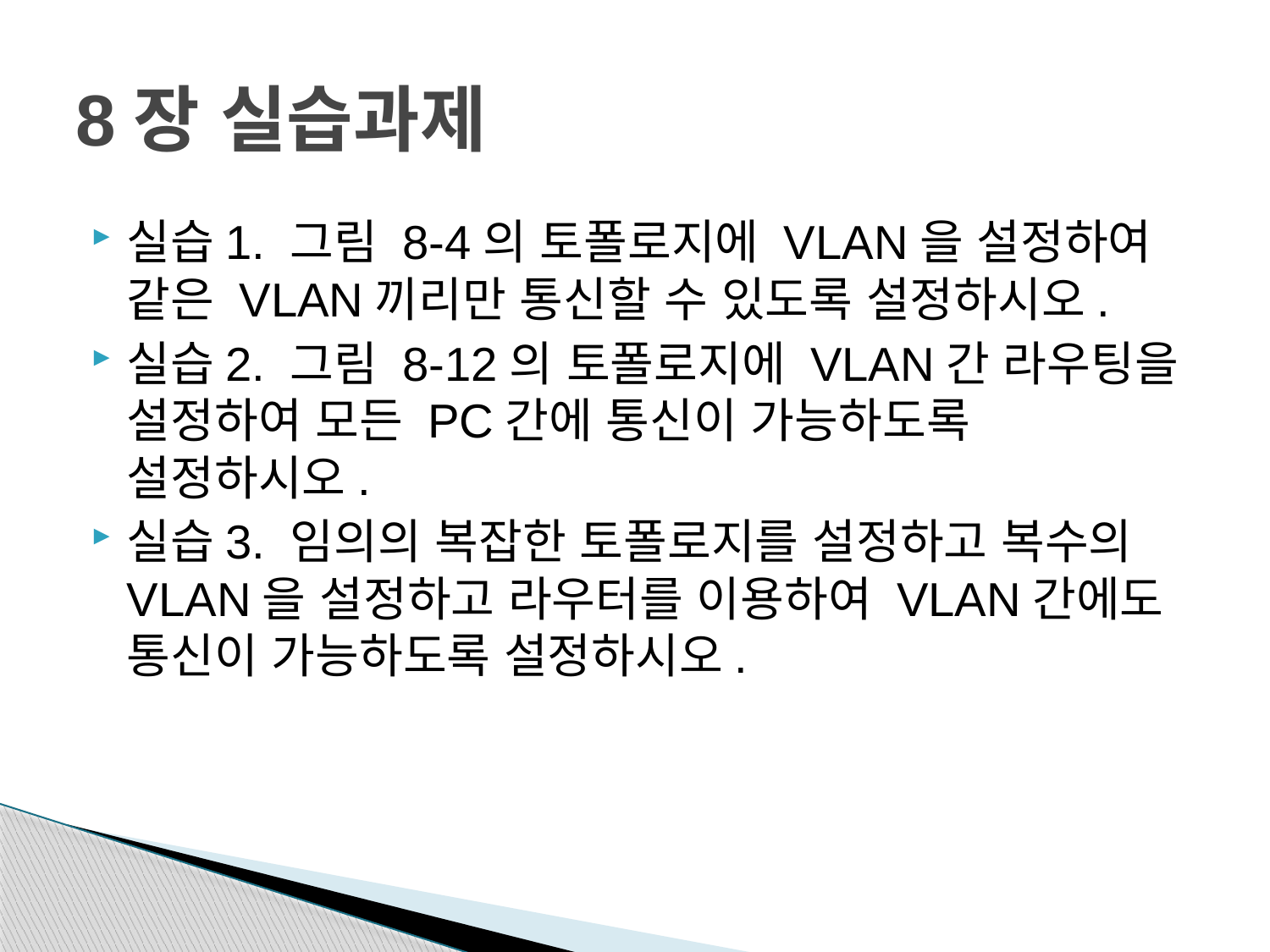

# 8장 실습과제
실습1. 그림 8-4의 토폴로지에 VLAN을 설정하여 같은 VLAN끼리만 통신할 수 있도록 설정하시오.
실습2. 그림 8-12의 토폴로지에 VLAN간 라우팅을 설정하여 모든 PC간에 통신이 가능하도록 설정하시오.
실습3. 임의의 복잡한 토폴로지를 설정하고 복수의 VLAN을 설정하고 라우터를 이용하여 VLAN간에도 통신이 가능하도록 설정하시오.